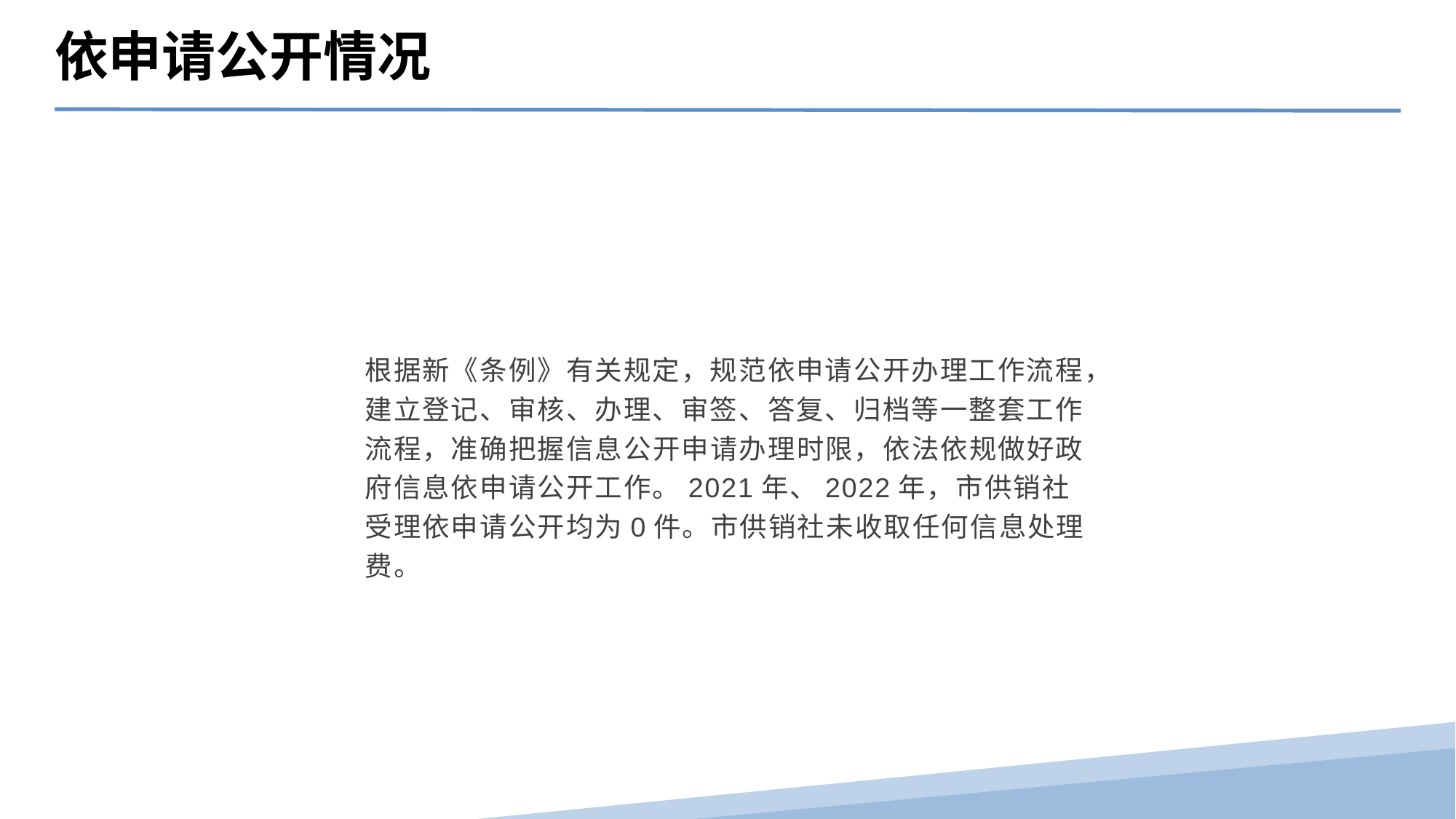

依申请公开情况
根据新《条例》有关规定，规范依申请公开办理工作流程，建立登记、审核、办理、审签、答复、归档等一整套工作流程，准确把握信息公开申请办理时限，依法依规做好政府信息依申请公开工作。2021年、2022年，市供销社受理依申请公开均为0件。市供销社未收取任何信息处理费。